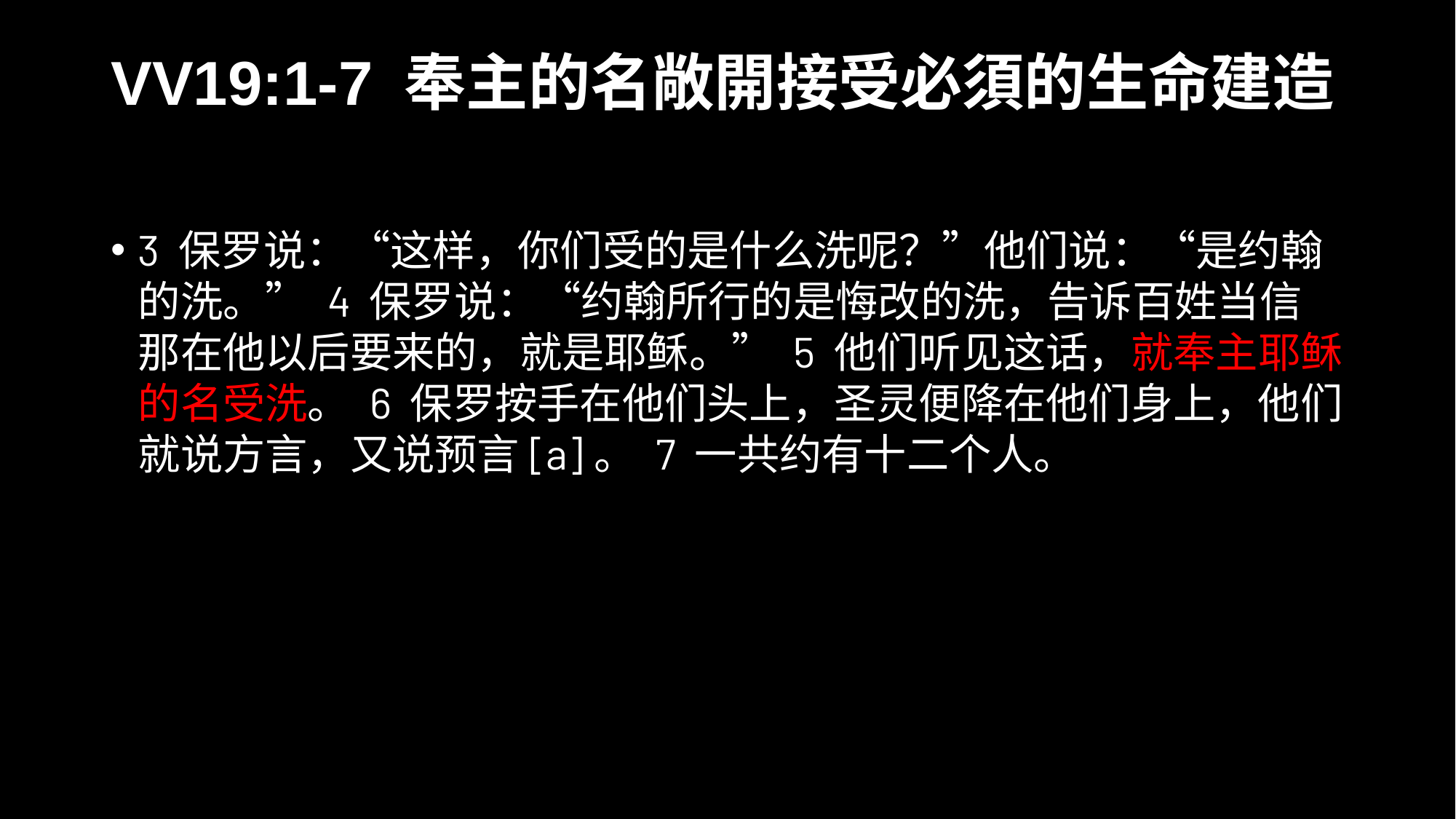

# VV19:1-7 奉主的名敞開接受必須的生命建造
3 保罗说：“这样，你们受的是什么洗呢？”他们说：“是约翰的洗。” 4 保罗说：“约翰所行的是悔改的洗，告诉百姓当信那在他以后要来的，就是耶稣。” 5 他们听见这话，就奉主耶稣的名受洗。 6 保罗按手在他们头上，圣灵便降在他们身上，他们就说方言，又说预言[a]。 7 一共约有十二个人。